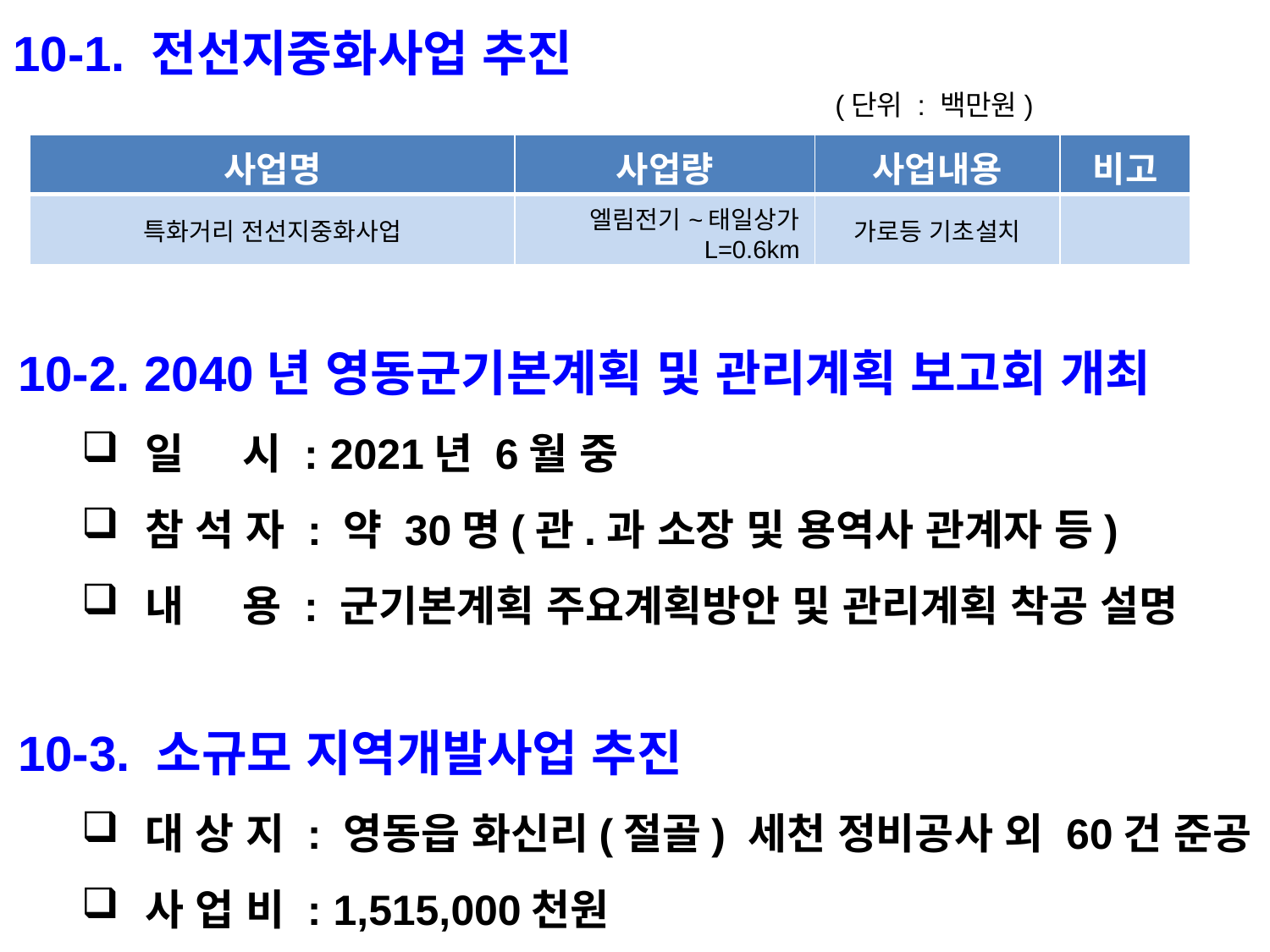

10-1. 전선지중화사업 추진
                                                                                                         (단위 : 백만원)
| 사업명 | 사업량 | 사업내용 | 비고 |
| --- | --- | --- | --- |
| 특화거리 전선지중화사업 | 엘림전기~태일상가 L=0.6km | 가로등 기초설치 |  |
10-2. 2040년 영동군기본계획 및 관리계획 보고회 개최
일     시 : 2021년 6월 중
참 석 자 : 약 30명(관.과 소장 및 용역사 관계자 등)
내     용 : 군기본계획 주요계획방안 및 관리계획 착공 설명
10-3. 소규모 지역개발사업 추진
대 상 지 : 영동읍 화신리(절골) 세천 정비공사 외 60건 준공
사 업 비 : 1,515,000천원